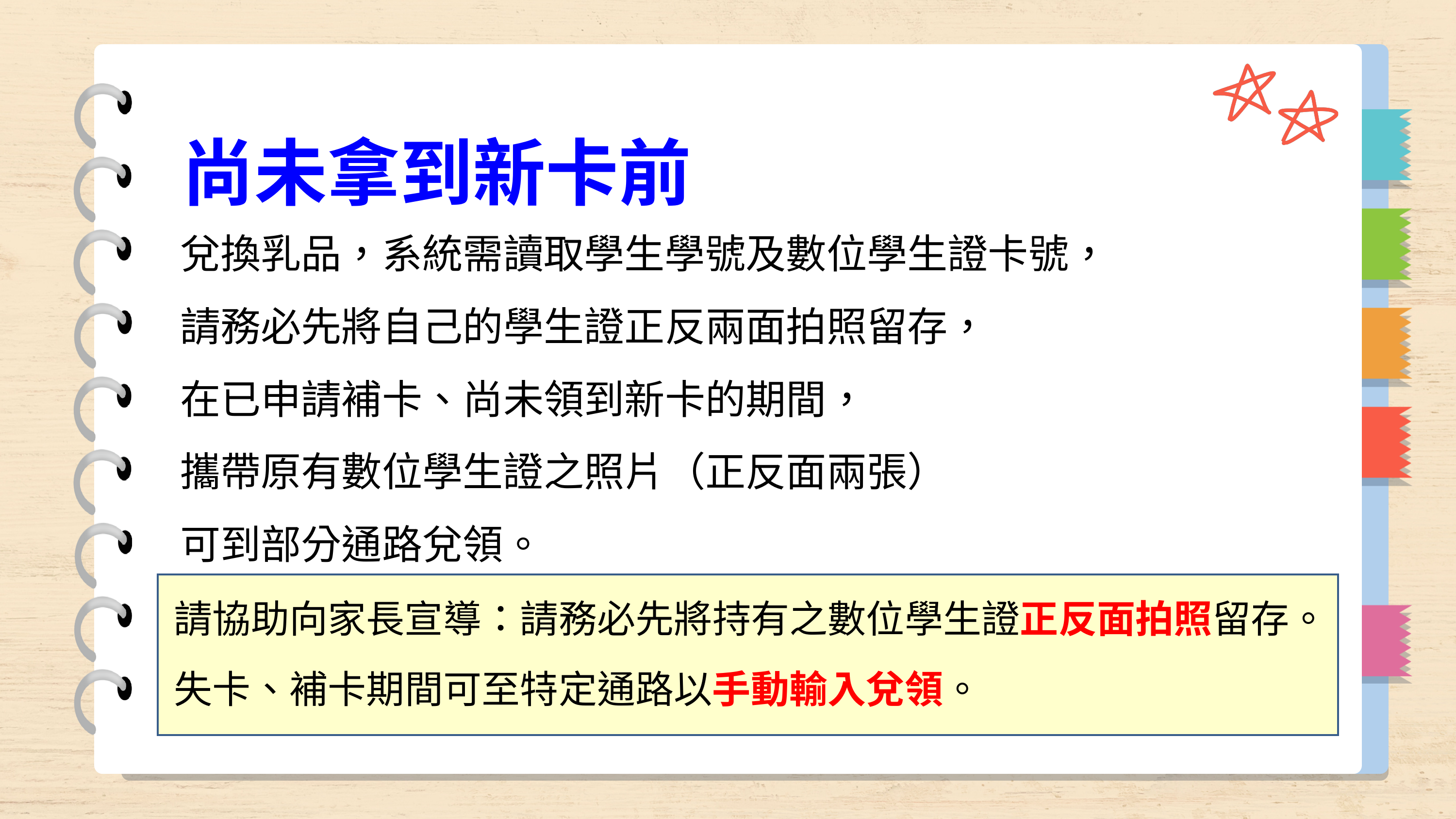

尚未拿到新卡前
兌換乳品，系統需讀取學生學號及數位學生證卡號，
請務必先將自己的學生證正反兩面拍照留存，
在已申請補卡、尚未領到新卡的期間，
攜帶原有數位學生證之照片（正反面兩張）
可到部分通路兌領。

請協助向家長宣導：請務必先將持有之數位學生證正反面拍照留存。
失卡、補卡期間可至特定通路以手動輸入兌領。